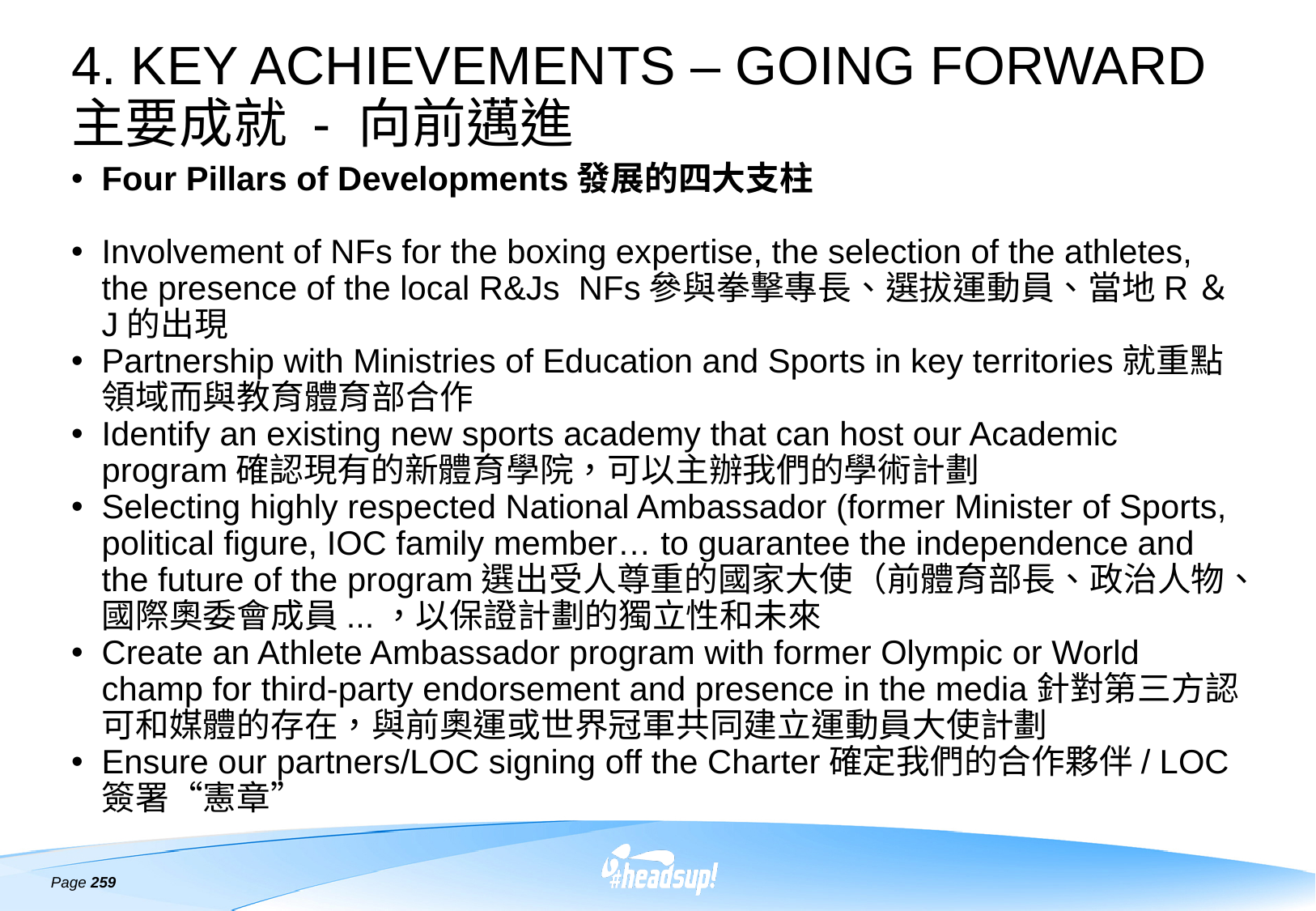

# 4. KEY ACHIEVEMENTS – GOING FORWARD主要成就 - 向前邁進
Four Pillars of Developments發展的四大支柱

Involvement of NFs for the boxing expertise, the selection of the athletes, the presence of the local R&Js  NFs參與拳擊專長、選拔運動員、當地R＆J的出現
Partnership with Ministries of Education and Sports in key territories就重點領域而與教育體育部合作
Identify an existing new sports academy that can host our Academic program確認現有的新體育學院，可以主辦我們的學術計劃
Selecting highly respected National Ambassador (former Minister of Sports, political figure, IOC family member… to guarantee the independence and the future of the program選出受人尊重的國家大使（前體育部長、政治人物、國際奧委會成員...，以保證計劃的獨立性和未來
Create an Athlete Ambassador program with former Olympic or World champ for third-party endorsement and presence in the media針對第三方認可和媒體的存在，與前奧運或世界冠軍共同建立運動員大使計劃
Ensure our partners/LOC signing off the Charter確定我們的合作夥伴/ LOC簽署“憲章”